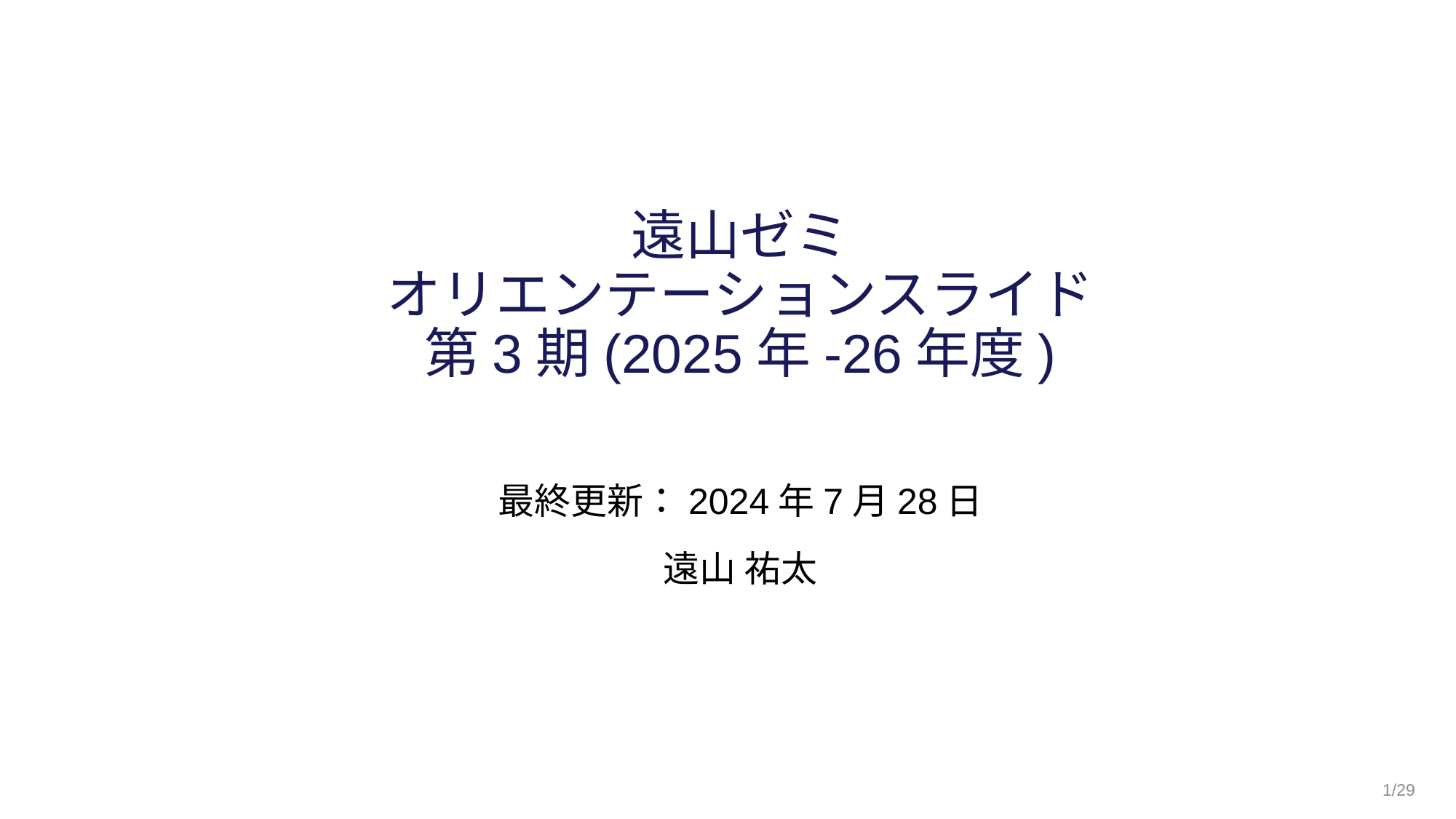

# 遠山ゼミ オリエンテーションスライド 第3期(2025年-26年度)
最終更新：2024年7月28日
遠山 祐太
1/29